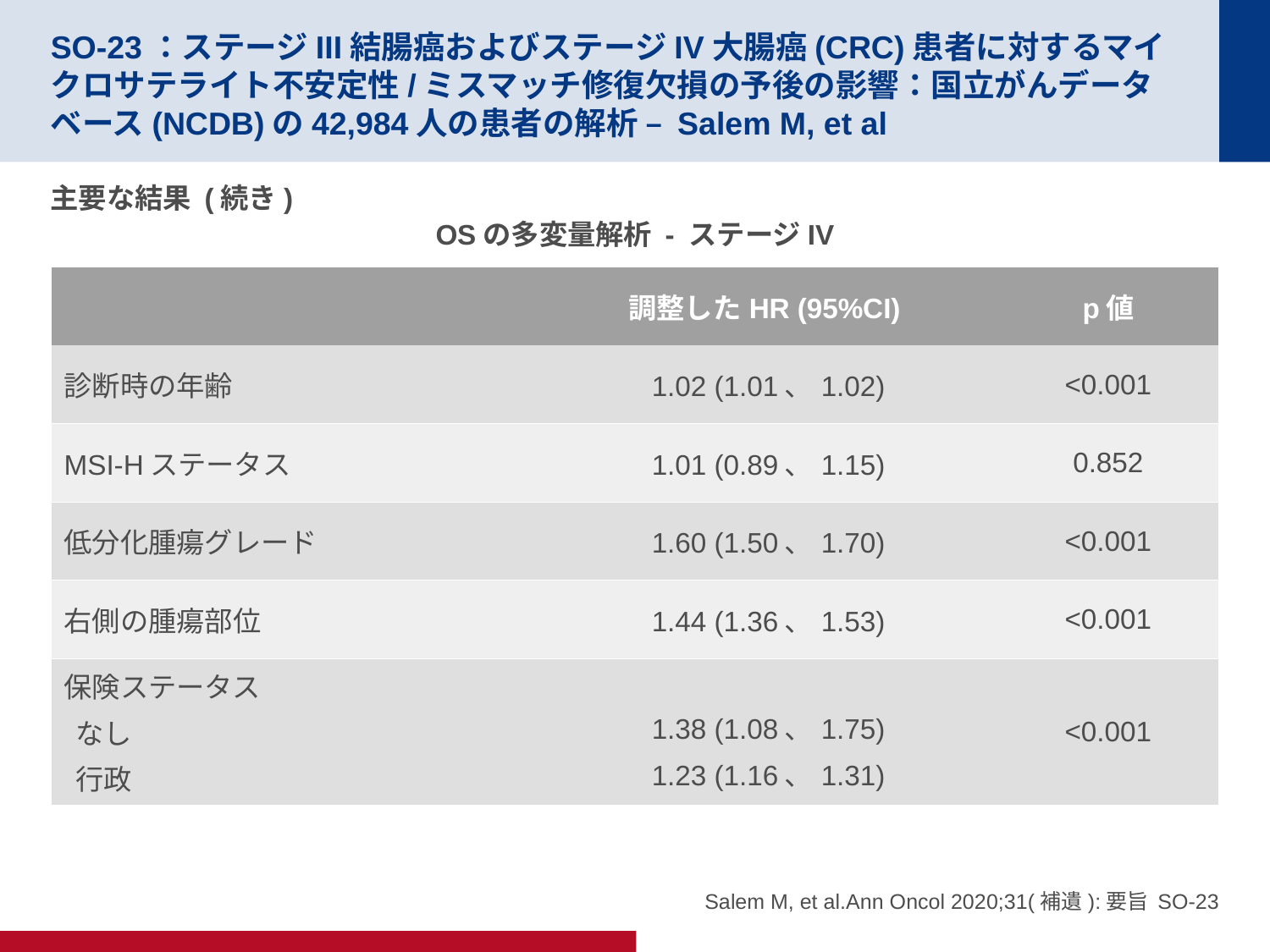

# SO-23：ステージIII結腸癌およびステージIV大腸癌(CRC)患者に対するマイクロサテライト不安定性/ミスマッチ修復欠損の予後の影響：国立がんデータベース(NCDB)の42,984人の患者の解析 – Salem M, et al
主要な結果 (続き)

OSの多変量解析 - ステージIV
|  | 調整したHR (95%CI) | p値 |
| --- | --- | --- |
| 診断時の年齢 | 1.02 (1.01、1.02) | <0.001 |
| MSI-Hステータス | 1.01 (0.89、1.15) | 0.852 |
| 低分化腫瘍グレード | 1.60 (1.50、1.70) | <0.001 |
| 右側の腫瘍部位 | 1.44 (1.36、1.53) | <0.001 |
| 保険ステータス なし 行政 | 1.38 (1.08、1.75) 1.23 (1.16、1.31) | <0.001 |
Salem M, et al.Ann Oncol 2020;31(補遺):要旨 SO-23